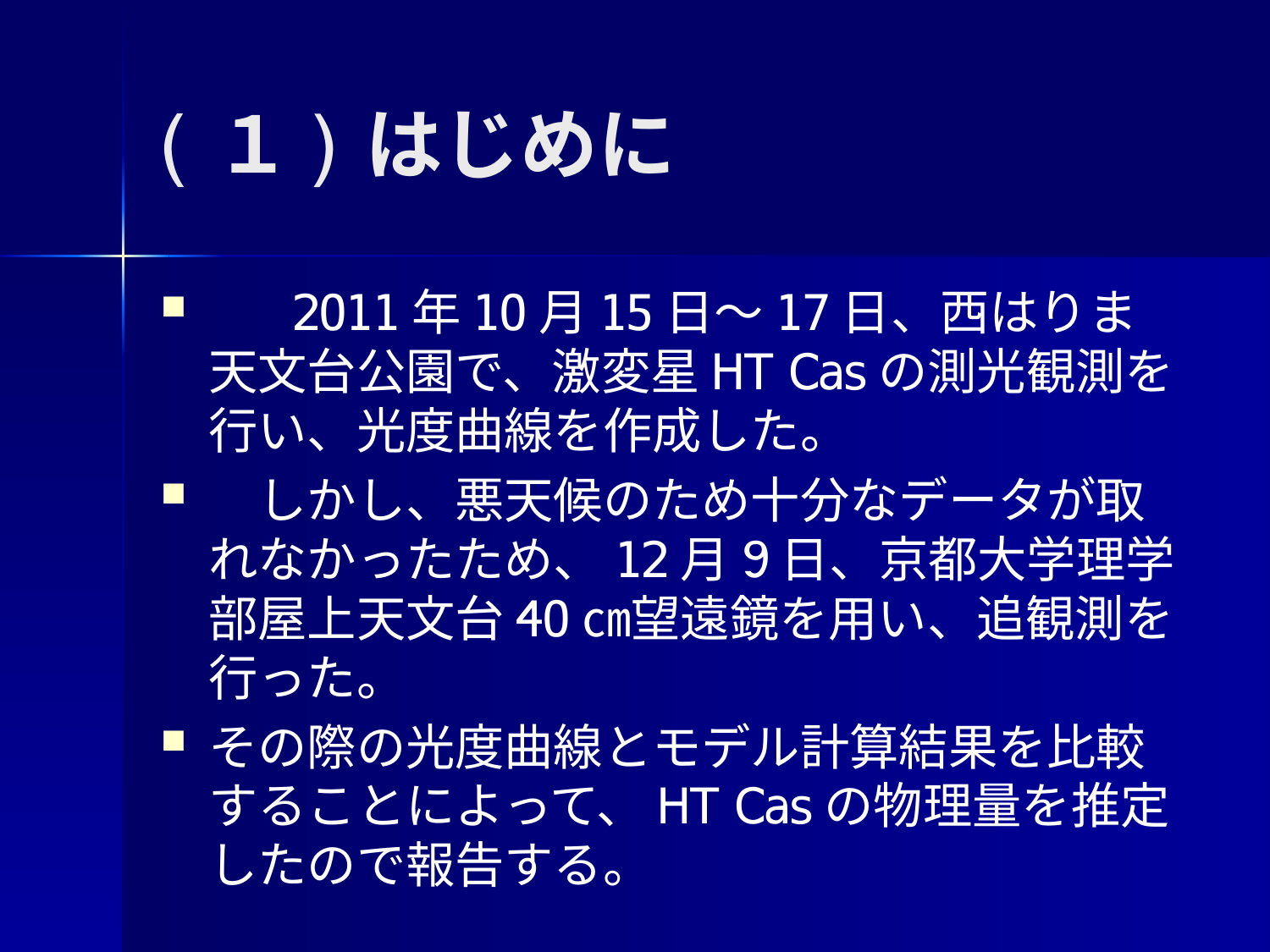

# (１)はじめに
 　2011年10月15日～17日、西はりま天文台公園で、激変星HT Casの測光観測を行い、光度曲線を作成した。
　しかし、悪天候のため十分なデータが取れなかったため、12月9日、京都大学理学部屋上天文台40㎝望遠鏡を用い、追観測を行った。
その際の光度曲線とモデル計算結果を比較することによって、HT Casの物理量を推定したので報告する。